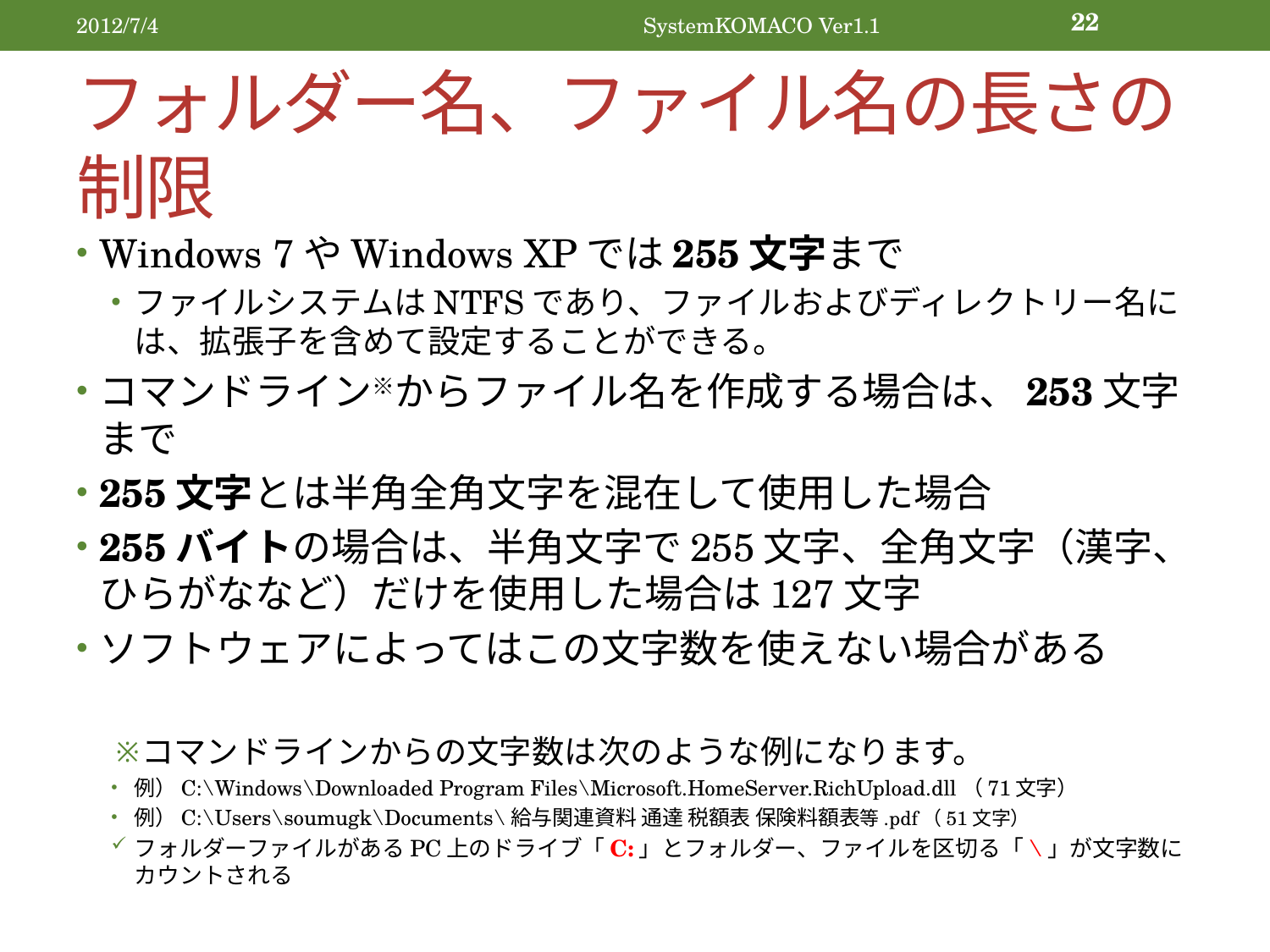

2012/7/4
SystemKOMACO Ver1.1
22
# フォルダー名、ファイル名の長さの制限
Windows 7やWindows XPでは255文字まで
ファイルシステムはNTFSであり、ファイルおよびディレクトリー名には、拡張子を含めて設定することができる。
コマンドライン※からファイル名を作成する場合は、253文字まで
255文字とは半角全角文字を混在して使用した場合
255バイトの場合は、半角文字で255文字、全角文字（漢字、ひらがななど）だけを使用した場合は127文字
ソフトウェアによってはこの文字数を使えない場合がある

コマンドラインからの文字数は次のような例になります。
例）C:\Windows\Downloaded Program Files\Microsoft.HomeServer.RichUpload.dll（71文字）
例）C:\Users\soumugk\Documents\給与関連資料 通達 税額表 保険料額表等.pdf（51文字）
フォルダーファイルがあるPC上のドライブ「C:」とフォルダー、ファイルを区切る「\」が文字数にカウントされる